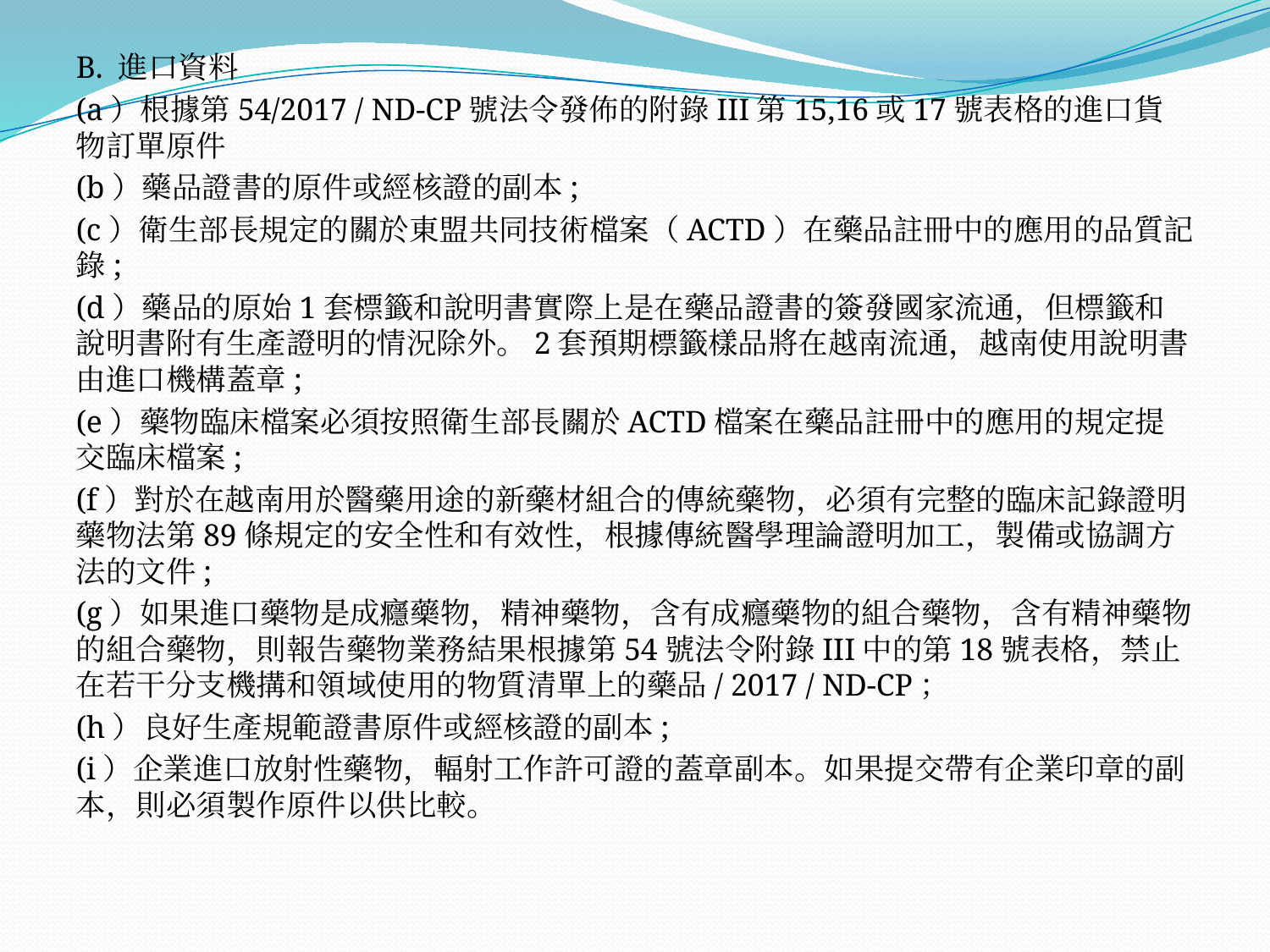

B. 進口資料
(a）根據第54/2017 / ND-CP號法令發佈的附錄III第15,16或17號表格的進口貨物訂單原件
(b）藥品證書的原件或經核證的副本;
(c）衛生部長規定的關於東盟共同技術檔案（ACTD）在藥品註冊中的應用的品質記錄;
(d）藥品的原始1套標籤和說明書實際上是在藥品證書的簽發國家流通，但標籤和說明書附有生產證明的情況除外。2套預期標籤樣品將在越南流通，越南使用說明書由進口機構蓋章;
(e）藥物臨床檔案必須按照衛生部長關於ACTD檔案在藥品註冊中的應用的規定提交臨床檔案;
(f）對於在越南用於醫藥用途的新藥材組合的傳統藥物，必須有完整的臨床記錄證明藥物法第89條規定的安全性和有效性，根據傳統醫學理論證明加工，製備或協調方法的文件;
(g）如果進口藥物是成癮藥物，精神藥物，含有成癮藥物的組合藥物，含有精神藥物的組合藥物，則報告藥物業務結果根據第54號法令附錄III中的第18號表格，禁止在若干分支機搆和領域使用的物質清單上的藥品/ 2017 / ND-CP；
(h）良好生產規範證書原件或經核證的副本;
(i）企業進口放射性藥物，輻射工作許可證的蓋章副本。如果提交帶有企業印章的副本，則必須製作原件以供比較。